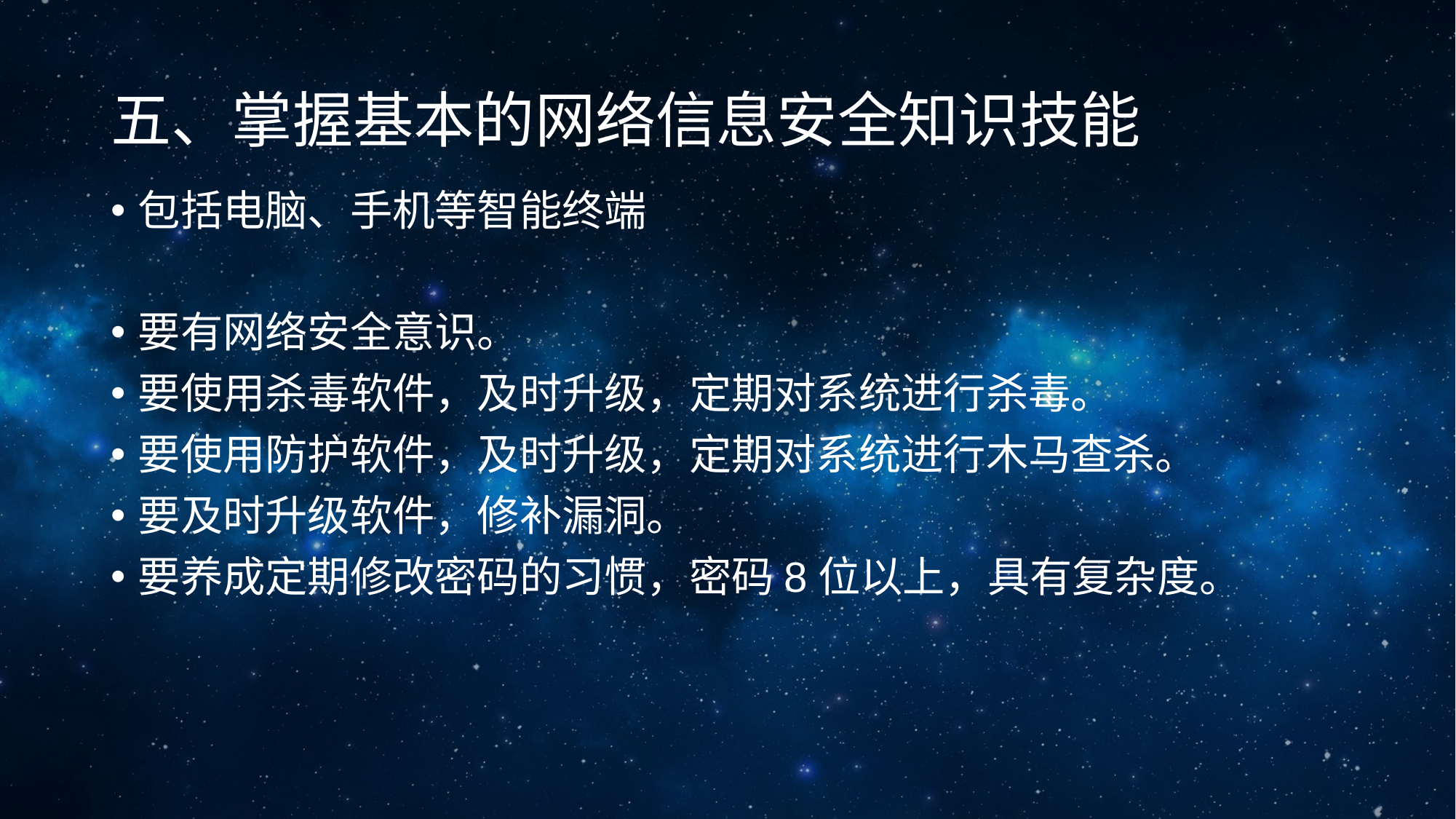

# 五、掌握基本的网络信息安全知识技能
包括电脑、手机等智能终端

要有网络安全意识。
要使用杀毒软件，及时升级，定期对系统进行杀毒。
要使用防护软件，及时升级，定期对系统进行木马查杀。
要及时升级软件，修补漏洞。
要养成定期修改密码的习惯，密码8位以上，具有复杂度。